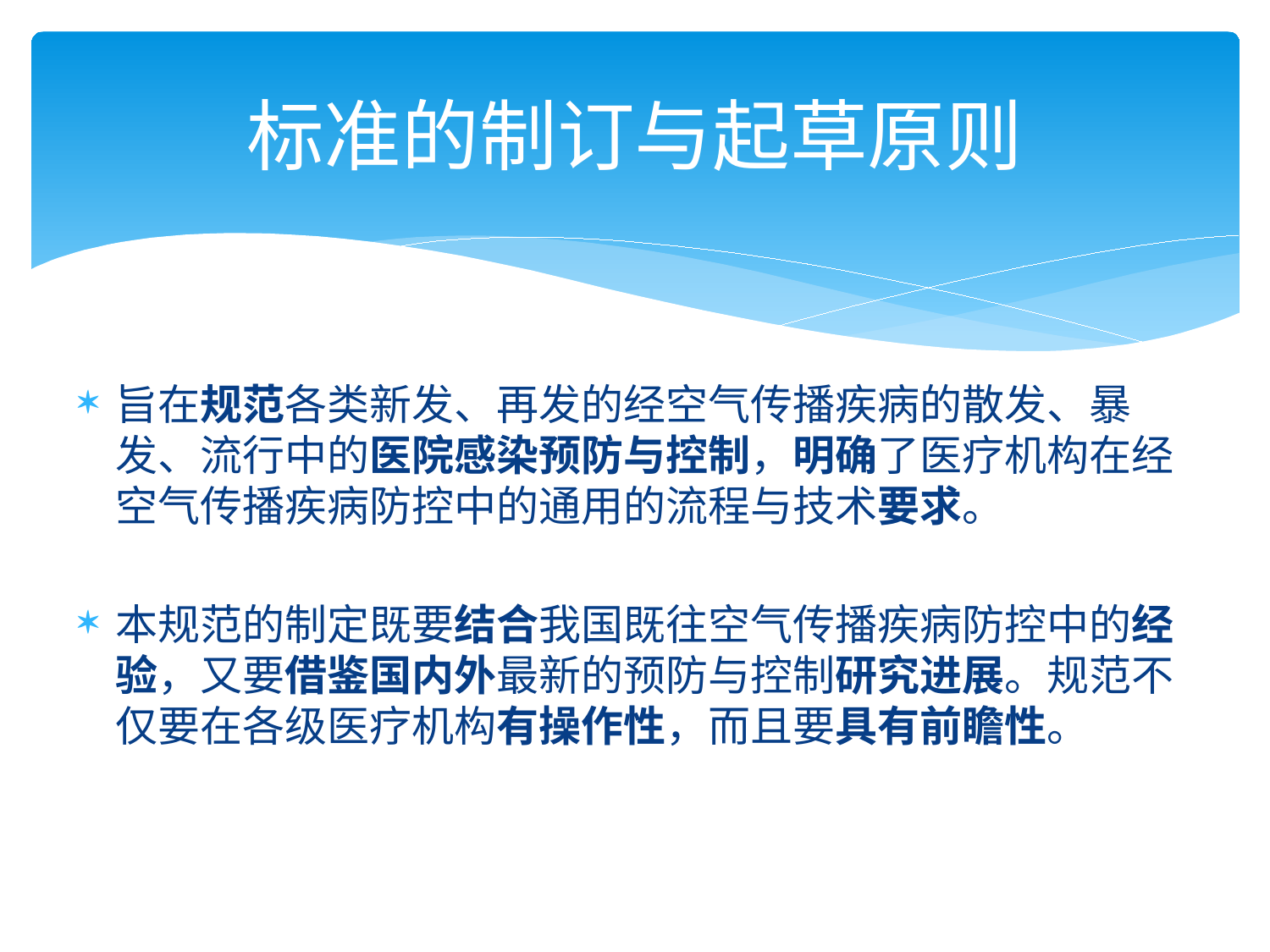

# 标准的制订与起草原则
旨在规范各类新发、再发的经空气传播疾病的散发、暴发、流行中的医院感染预防与控制，明确了医疗机构在经空气传播疾病防控中的通用的流程与技术要求。

本规范的制定既要结合我国既往空气传播疾病防控中的经验，又要借鉴国内外最新的预防与控制研究进展。规范不仅要在各级医疗机构有操作性，而且要具有前瞻性。